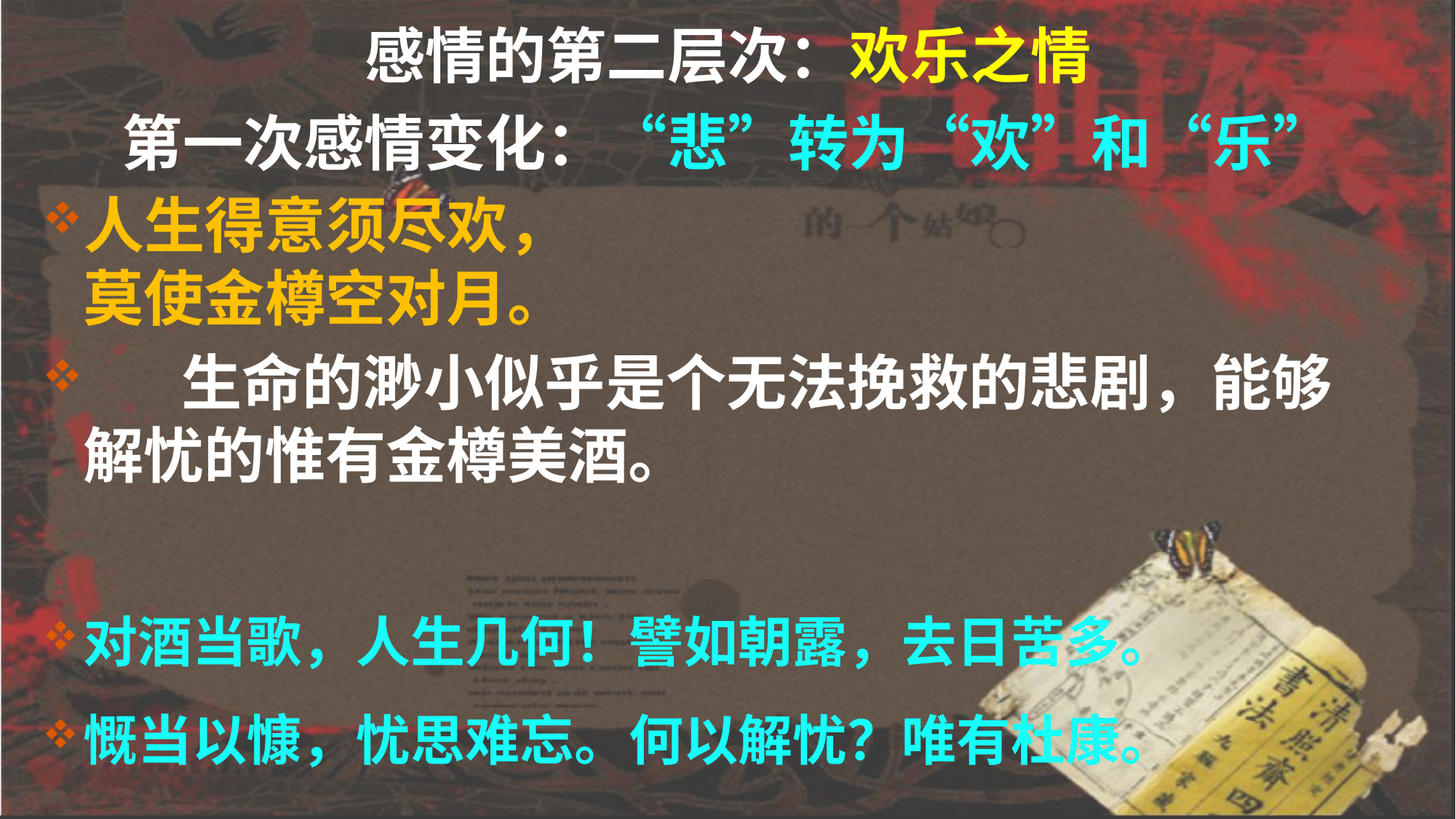

# 感情的第二层次：欢乐之情 第一次感情变化：“悲”转为“欢”和“乐”
人生得意须尽欢，
莫使金樽空对月。
      生命的渺小似乎是个无法挽救的悲剧，能够解忧的惟有金樽美酒。

对酒当歌，人生几何！譬如朝露，去日苦多。
慨当以慷，忧思难忘。何以解忧？唯有杜康。